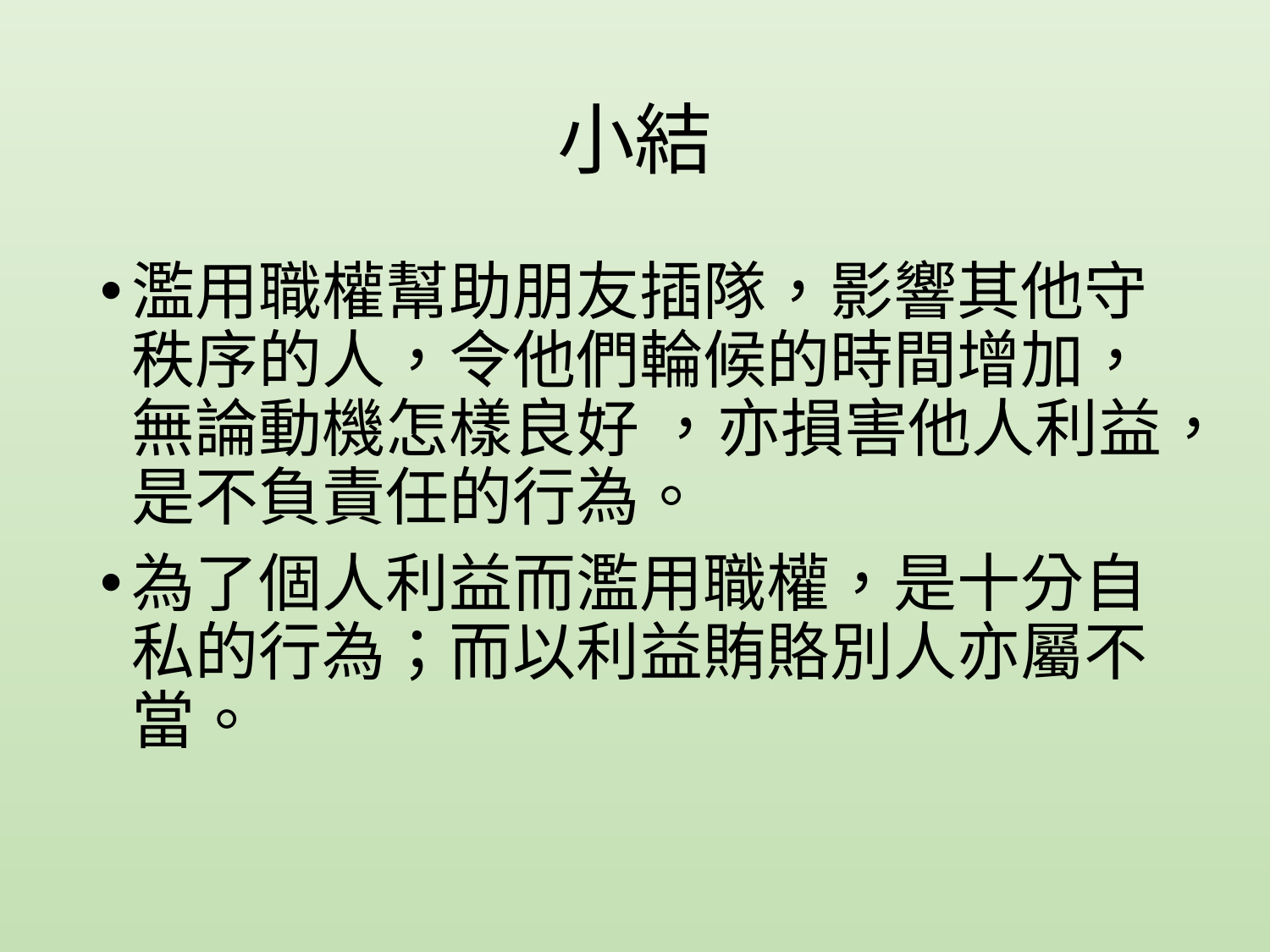

# 小結
濫用職權幫助朋友插隊，影響其他守秩序的人，令他們輪候的時間增加，無論動機怎樣良好 ，亦損害他人利益，是不負責任的行為。
為了個人利益而濫用職權，是十分自私的行為；而以利益賄賂別人亦屬不當。